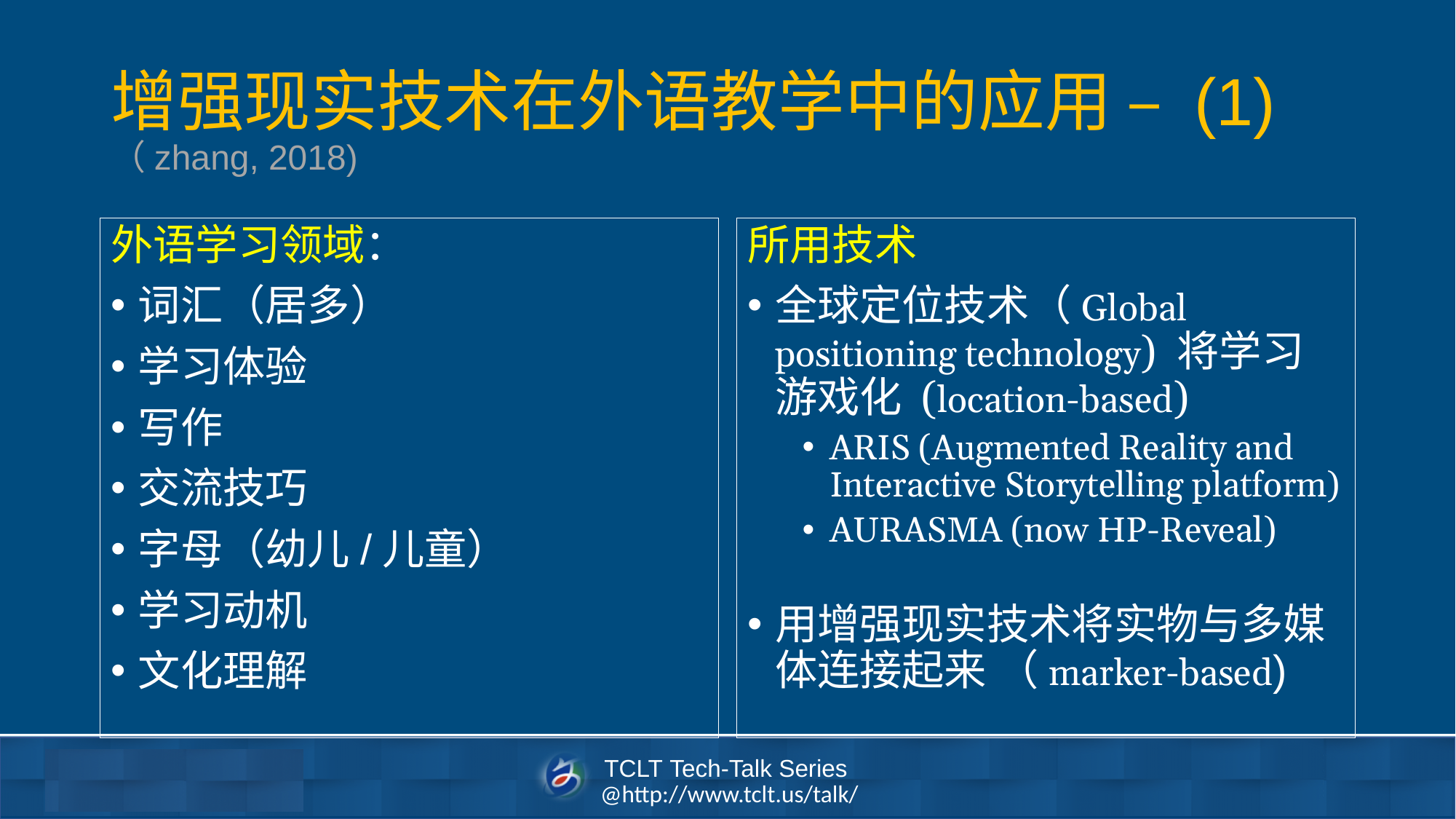

# 增强现实技术在外语教学中的应用 – (1) （zhang, 2018)
外语学习领域：
词汇（居多）
学习体验
写作
交流技巧
字母（幼儿/儿童）
学习动机
文化理解
所用技术
全球定位技术（Global positioning technology) 将学习游戏化 (location-based)
ARIS (Augmented Reality and Interactive Storytelling platform)
AURASMA (now HP-Reveal)
用增强现实技术将实物与多媒体连接起来 （marker-based)